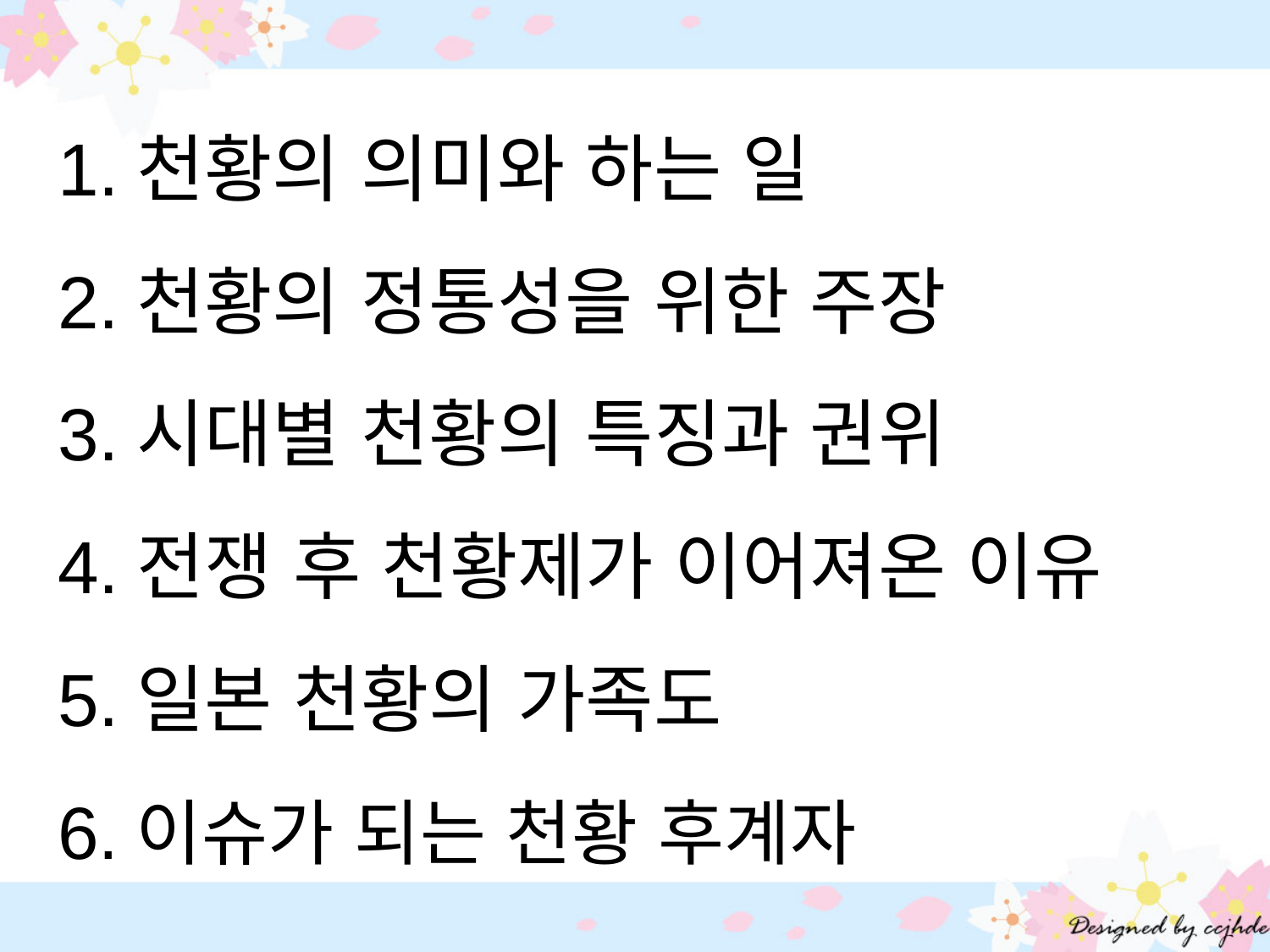

1.천황의 의미와 하는 일
2.천황의 정통성을 위한 주장
3.시대별 천황의 특징과 권위
4.전쟁 후 천황제가 이어져온 이유
5.일본 천황의 가족도
6.이슈가 되는 천황 후계자